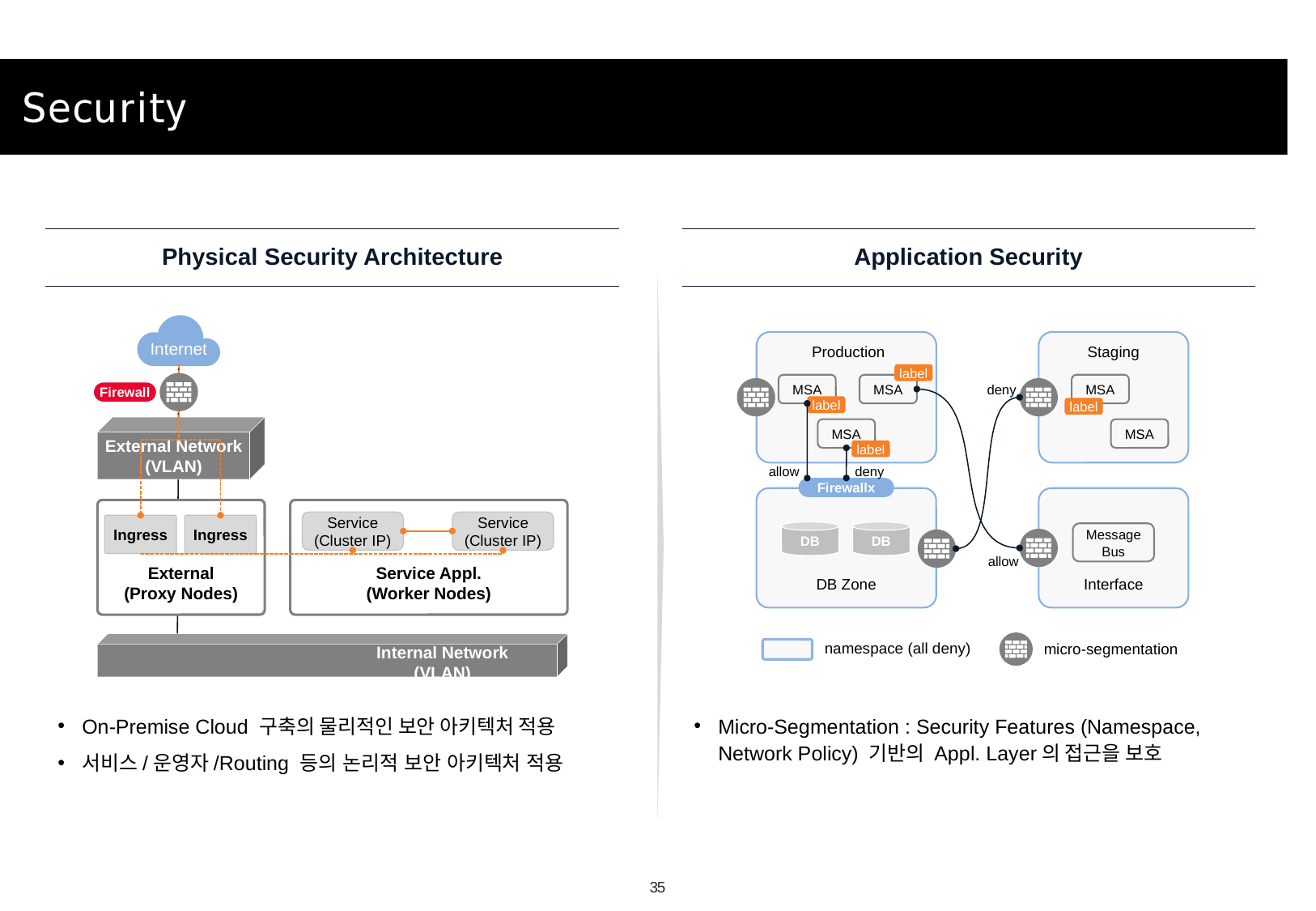

Security
Physical Security Architecture
Application Security

Internet

Production
Staging
label

MSA
MSA
MSA

deny
Firewall
label
label
External Network (VLAN)
MSA
MSA
label
allow
deny
Firewallx

Service
(Cluster IP)
Service
(Cluster IP)
Ingress
Ingress
DB
DB
Message
Bus

allow
External
(Proxy Nodes)
Service Appl.
(Worker Nodes)
DB Zone
Interface

namespace (all deny)
micro-segmentation

Internal Network (VLAN)
On-Premise Cloud 구축의 물리적인 보안 아키텍처 적용
서비스/운영자/Routing 등의 논리적 보안 아키텍처 적용
Micro-Segmentation : Security Features (Namespace, Network Policy) 기반의 Appl. Layer의 접근을 보호